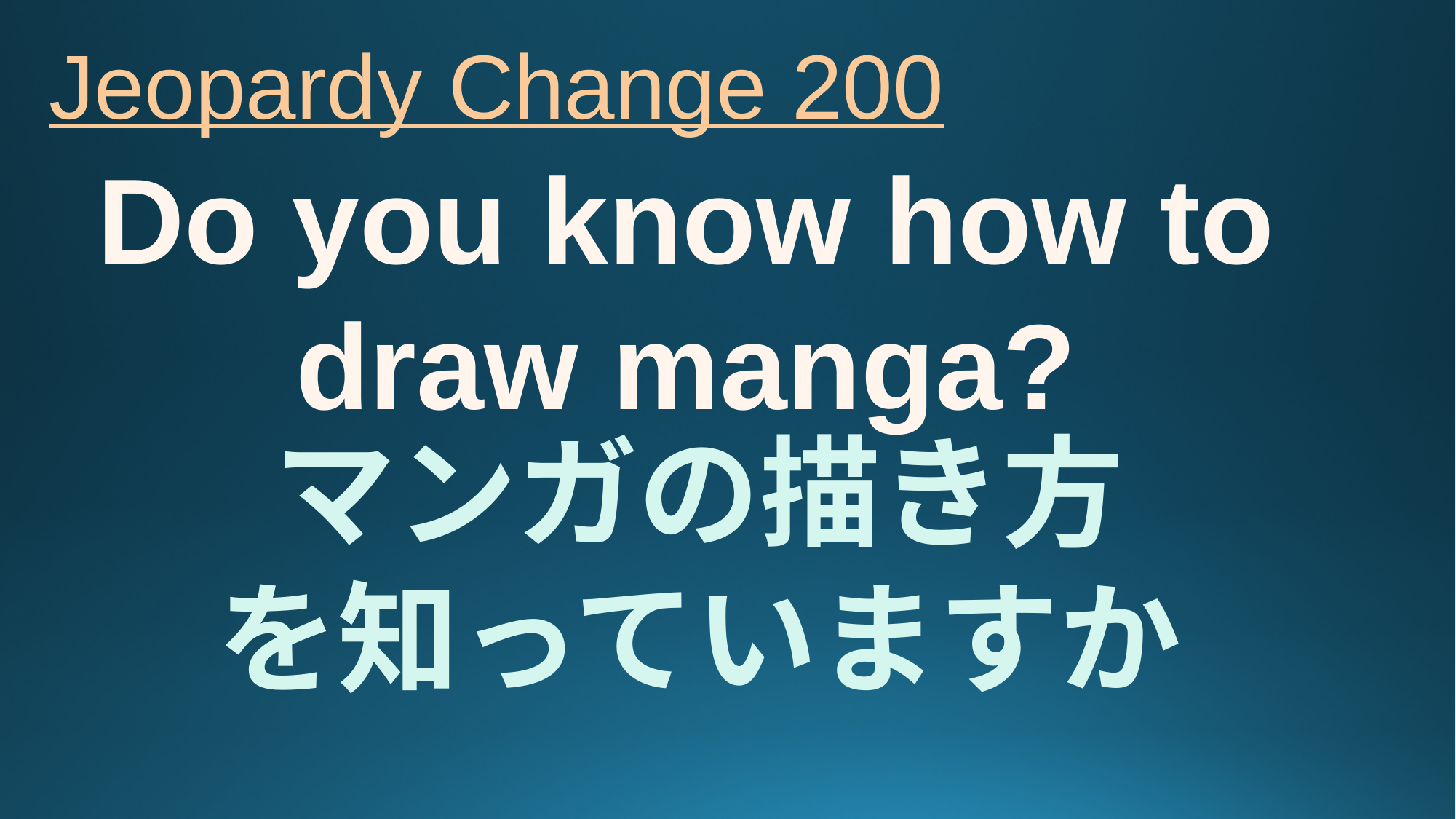

# Jeopardy Change 200
Do you know how to draw manga?
マンガの描き方
を知っていますか